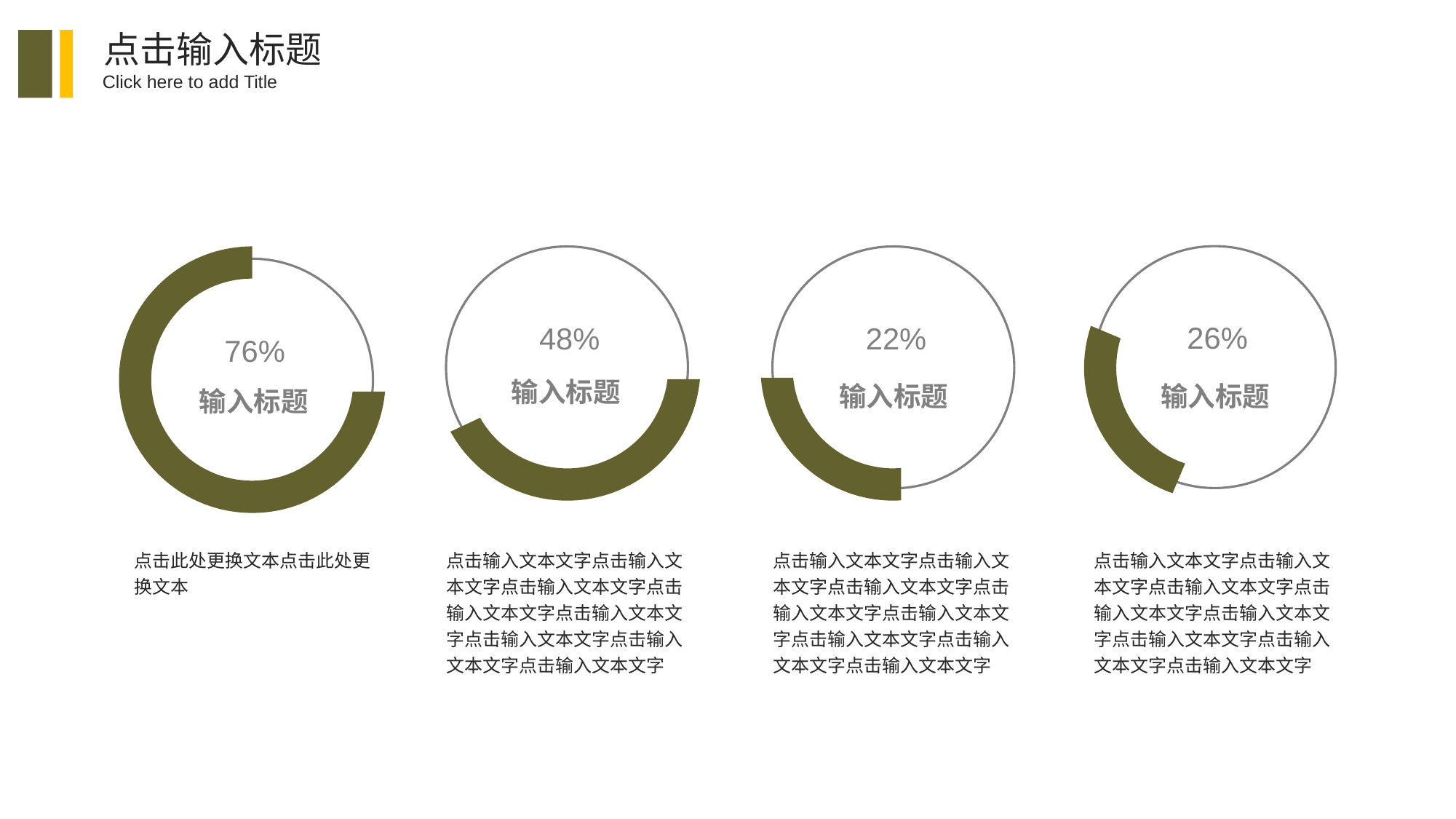

点击输入标题
Click here to add Title

26%

输入标题

76%
输入标题

48%
输入标题

22%
输入标题

点击输入文本文字点击输入文本文字点击输入文本文字点击输入文本文字点击输入文本文字点击输入文本文字点击输入文本文字点击输入文本文字
点击此处更换文本点击此处更换文本
点击输入文本文字点击输入文本文字点击输入文本文字点击输入文本文字点击输入文本文字点击输入文本文字点击输入文本文字点击输入文本文字
点击输入文本文字点击输入文本文字点击输入文本文字点击输入文本文字点击输入文本文字点击输入文本文字点击输入文本文字点击输入文本文字